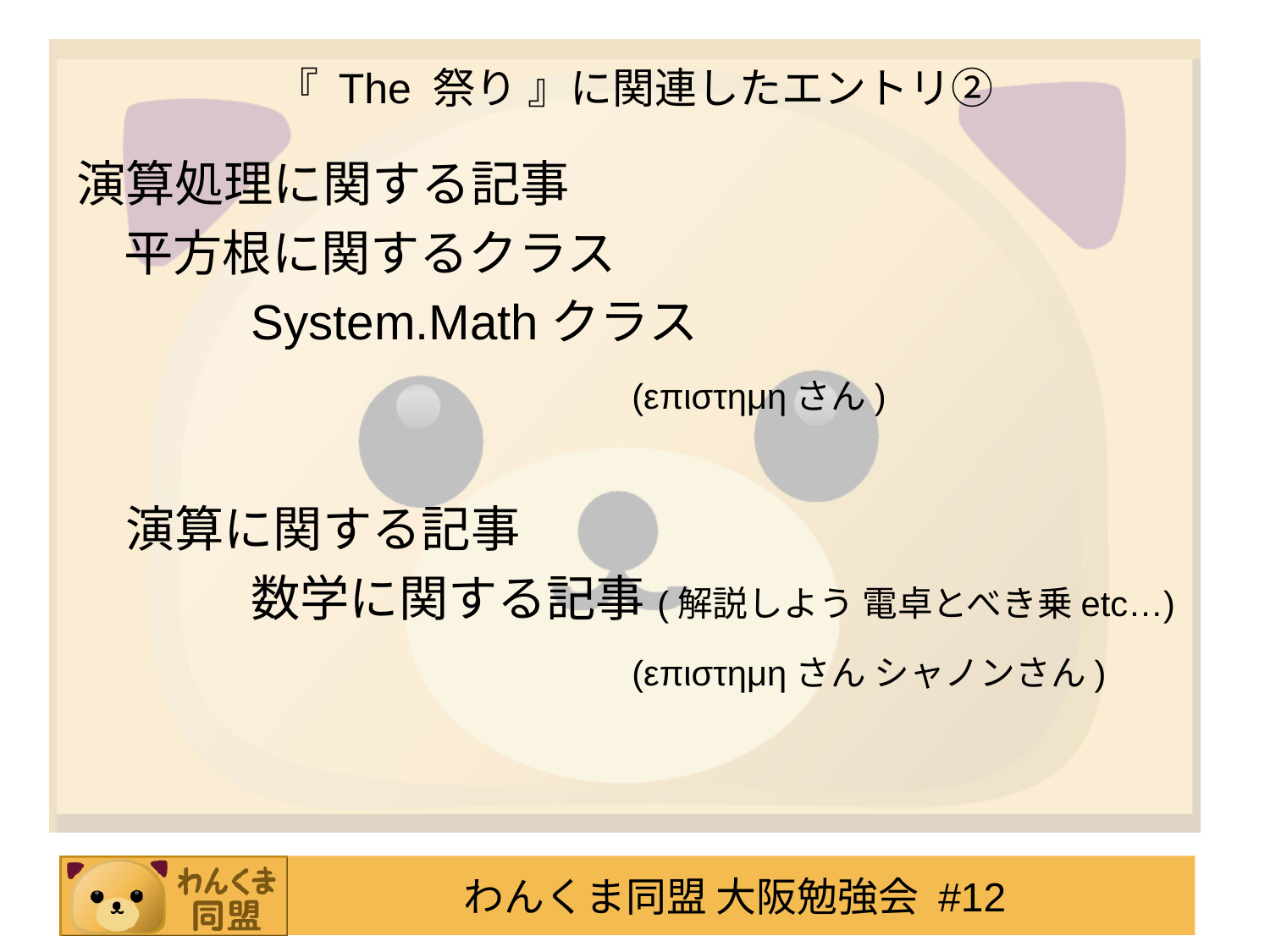

# 『 The 祭り 』に関連したエントリ②
演算処理に関する記事
	平方根に関するクラス
		System.Mathクラス
					(επιστημηさん)

　演算に関する記事
　	数学に関する記事(解説しよう 電卓とべき乗etc…)
					(επιστημηさん シャノンさん)